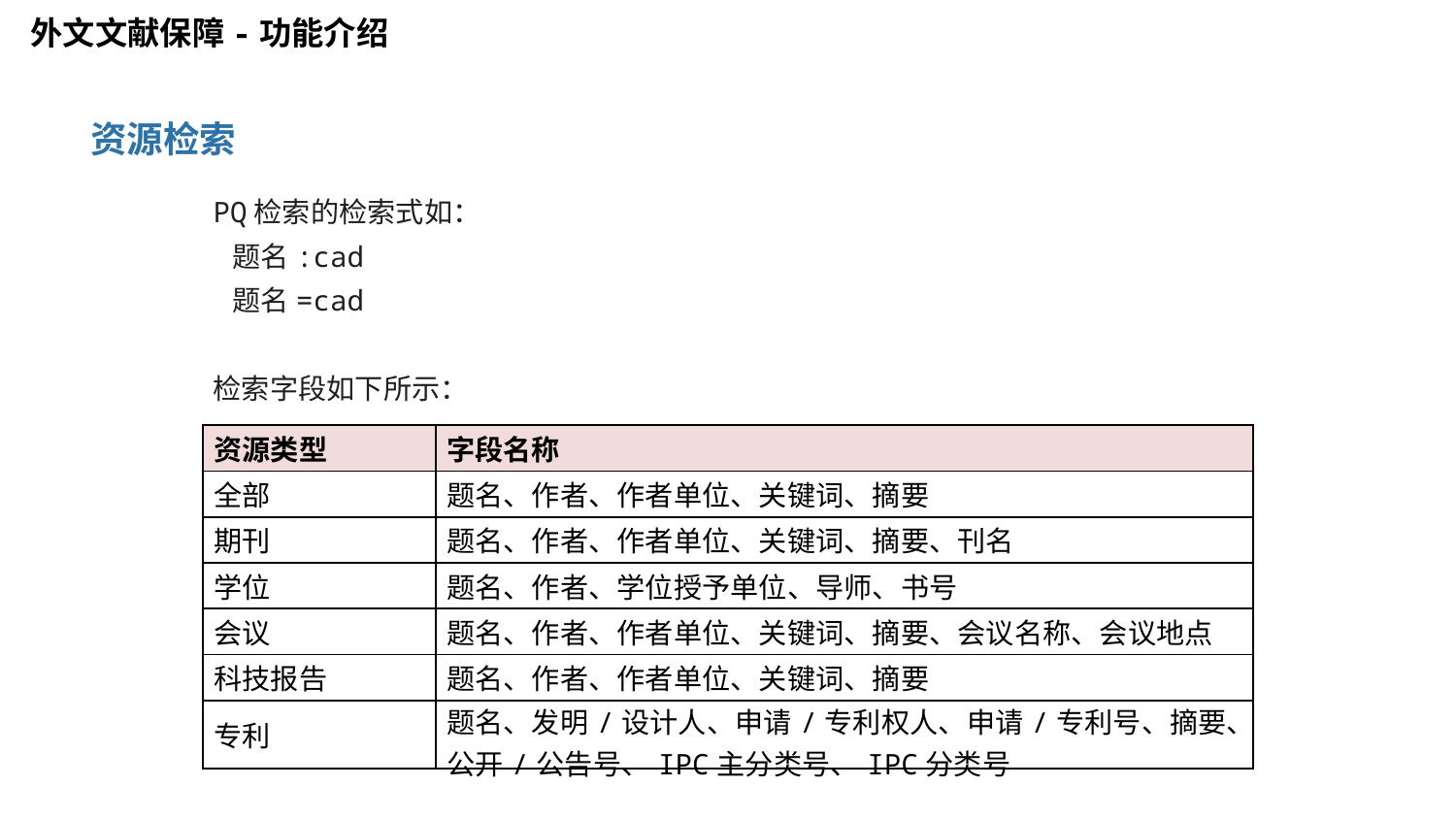

外文文献保障-功能介绍
资源检索
PQ检索的检索式如：
  题名:cad
  题名=cad

检索字段如下所示：
| 资源类型 | 字段名称 |
| --- | --- |
| 全部 | 题名、作者、作者单位、关键词、摘要 |
| 期刊 | 题名、作者、作者单位、关键词、摘要、刊名 |
| 学位 | 题名、作者、学位授予单位、导师、书号 |
| 会议 | 题名、作者、作者单位、关键词、摘要、会议名称、会议地点 |
| 科技报告 | 题名、作者、作者单位、关键词、摘要 |
| 专利 | 题名、发明/设计人、申请/专利权人、申请/专利号、摘要、公开/公告号、IPC主分类号、IPC分类号 |